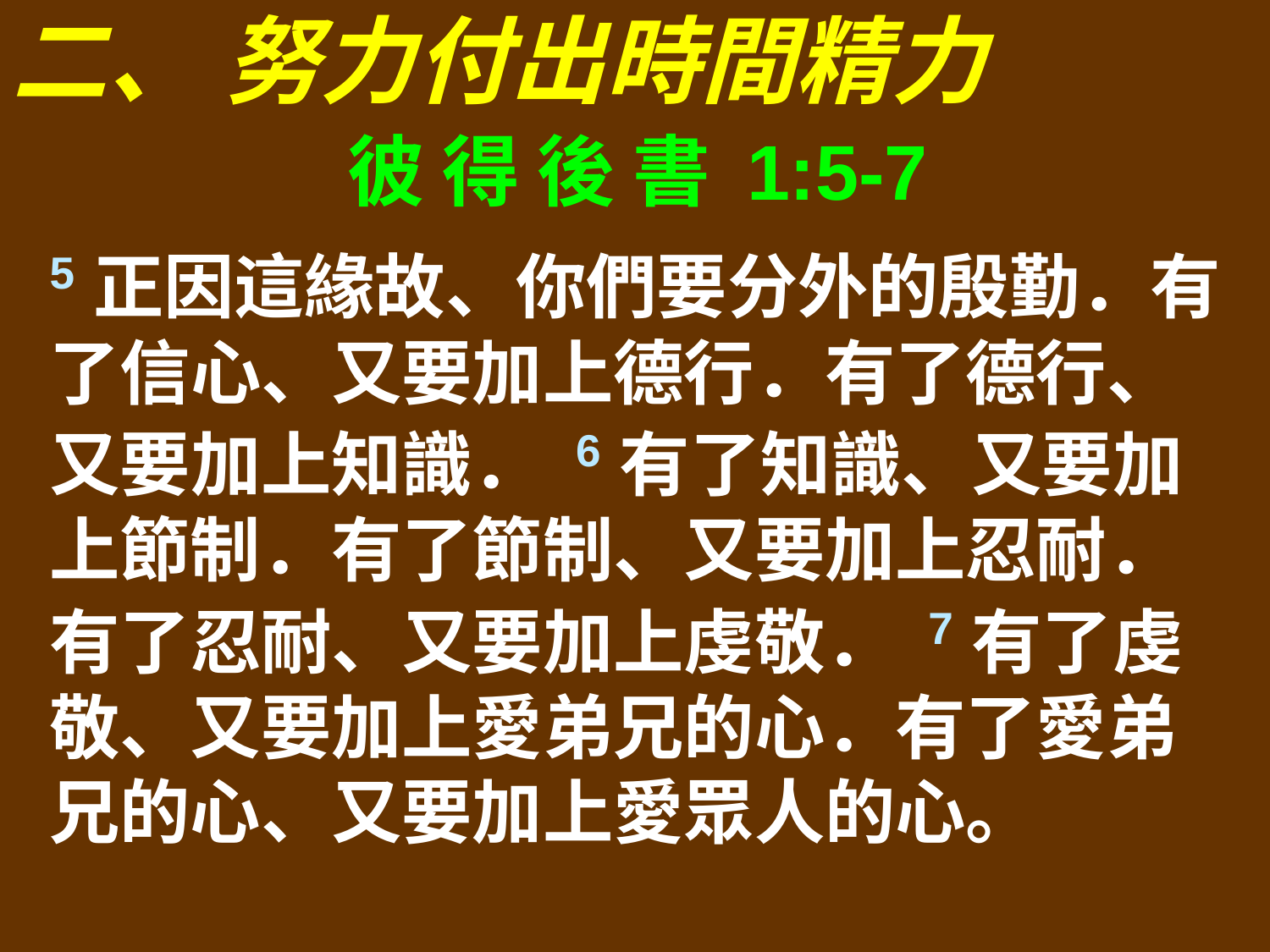

二、 努力付出時間精力
彼 得 後 書 1:5-7
5正因這緣故、你們要分外的殷勤．有了信心、又要加上德行．有了德行、又要加上知識． 6有了知識、又要加上節制．有了節制、又要加上忍耐．有了忍耐、又要加上虔敬． 7有了虔敬、又要加上愛弟兄的心．有了愛弟兄的心、又要加上愛眾人的心。